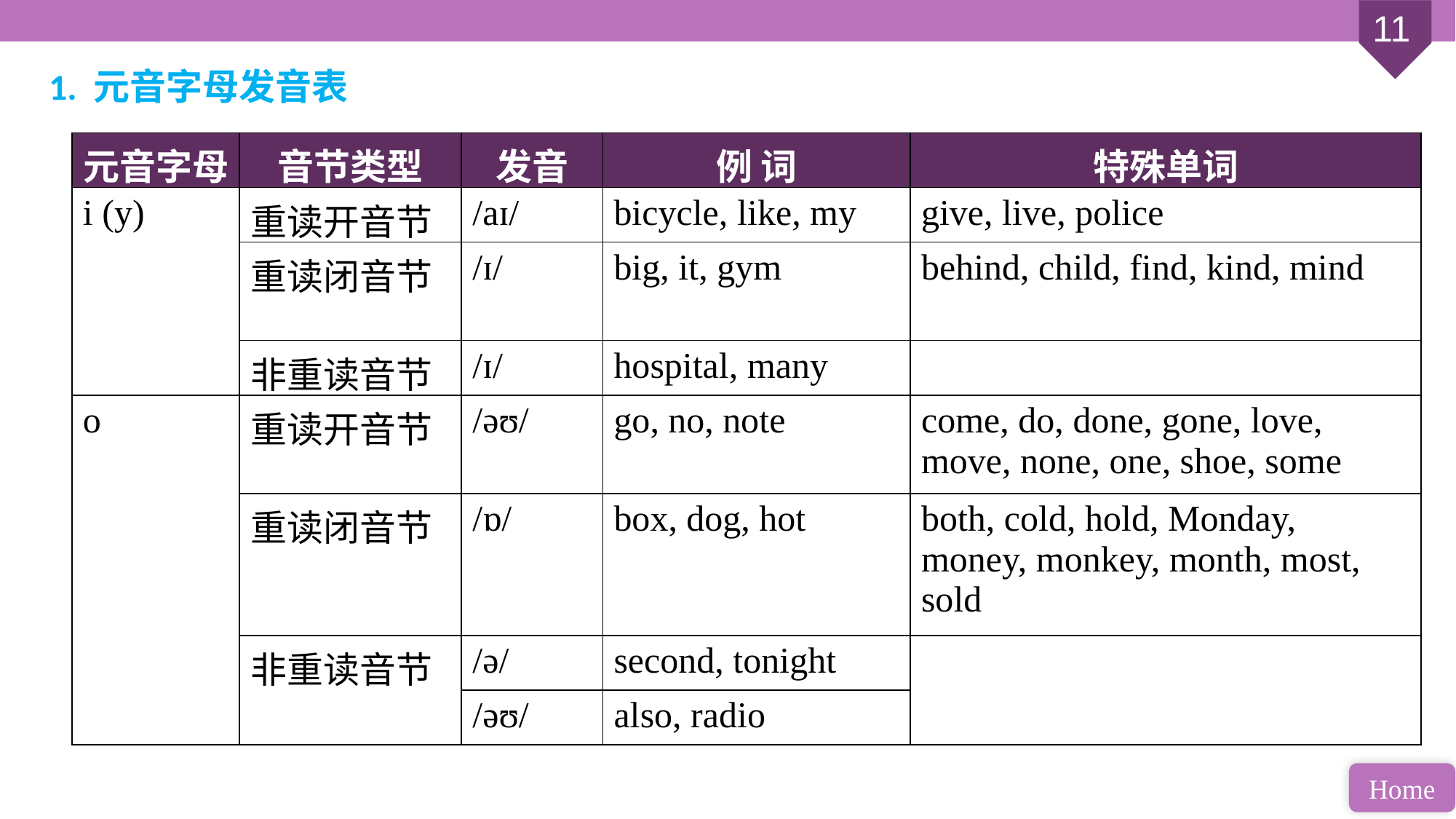

1. 元音字母发音表
| 元音字母 | 音节类型 | 发音 | 例 词 | 特殊单词 |
| --- | --- | --- | --- | --- |
| i (y) | 重读开音节 | /aɪ/ | bicycle, like, my | give, live, police |
|  | 重读闭音节 | /ɪ/ | big, it, gym | behind, child, find, kind, mind |
|  | 非重读音节 | /ɪ/ | hospital, many |  |
| o | 重读开音节 | /əʊ/ | go, no, note | come, do, done, gone, love, move, none, one, shoe, some |
|  | 重读闭音节 | /ɒ/ | box, dog, hot | both, cold, hold, Monday, money, monkey, month, most, sold |
|  | 非重读音节 | /ə/ | second, tonight |  |
|  |  | /əʊ/ | also, radio |  |